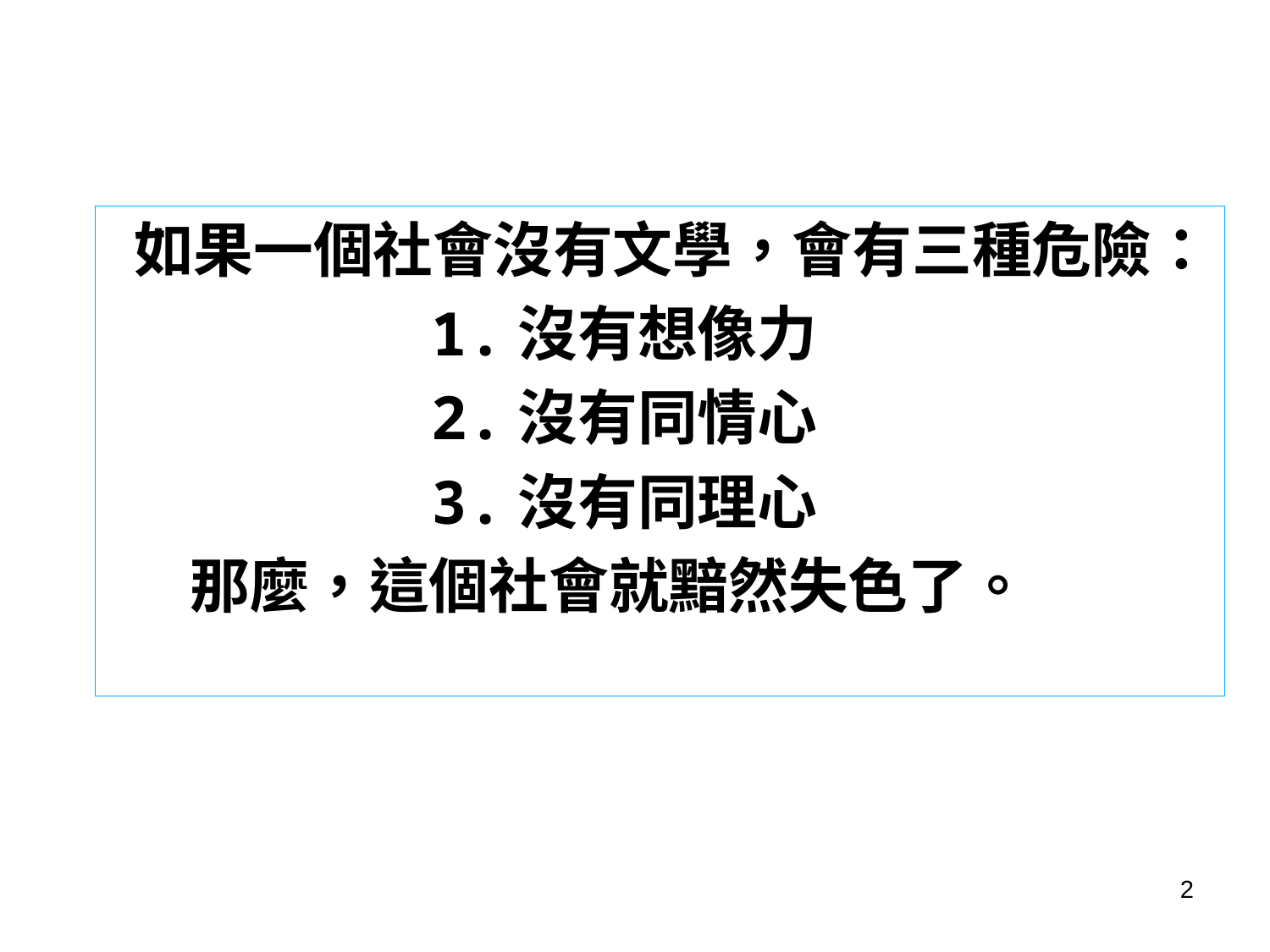

如果一個社會沒有文學，會有三種危險：
         1.沒有想像力
         2.沒有同情心
         3.沒有同理心
     那麼，這個社會就黯然失色了。
2